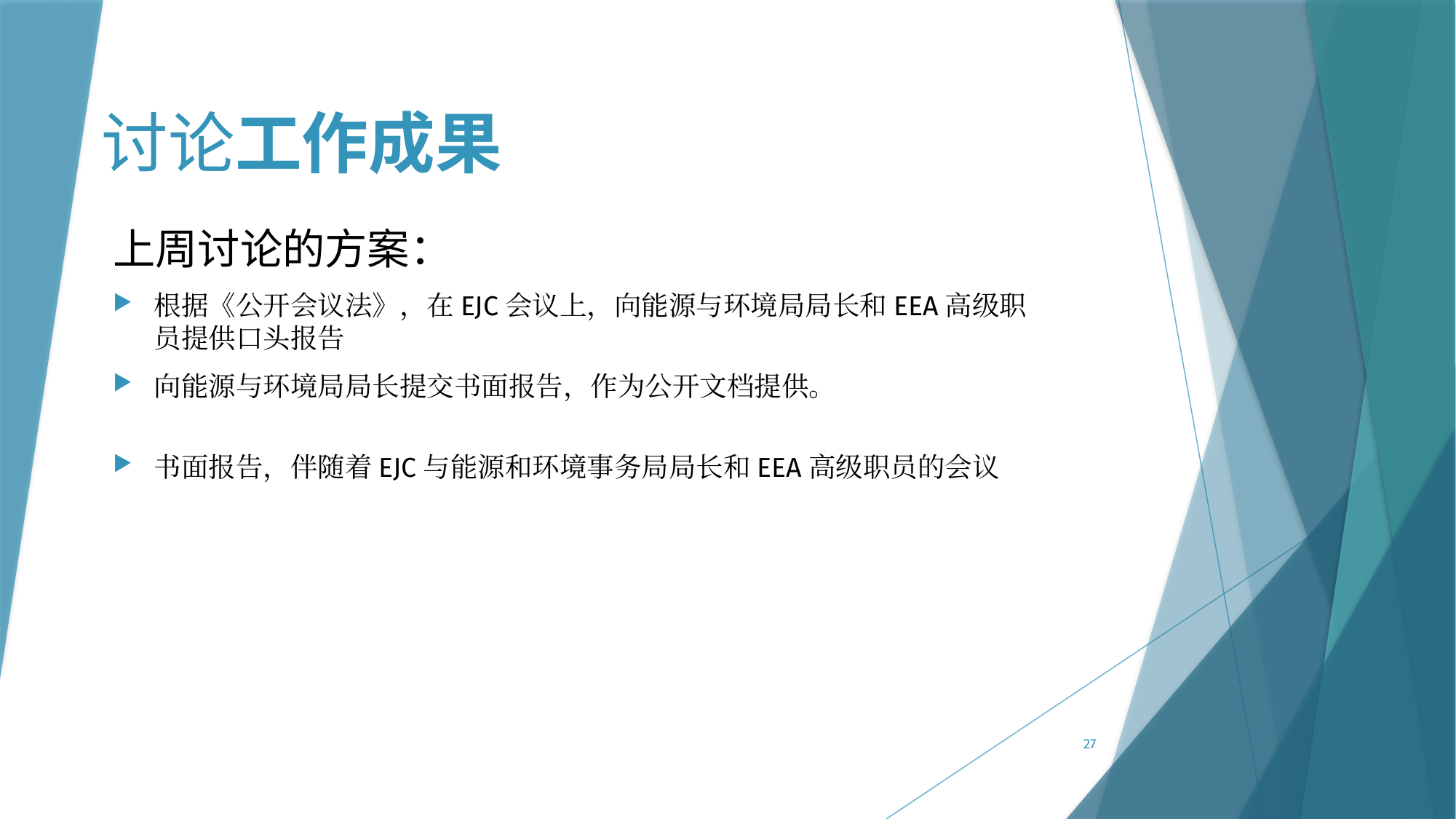

# 讨论工作成果

上周讨论的方案：
根据《公开会议法》，在EJC会议上，向能源与环境局局长和EEA高级职员提供口头报告
向能源与环境局局长提交书面报告，作为公开文档提供。
书面报告，伴随着EJC与能源和环境事务局局长和EEA高级职员的会议

27